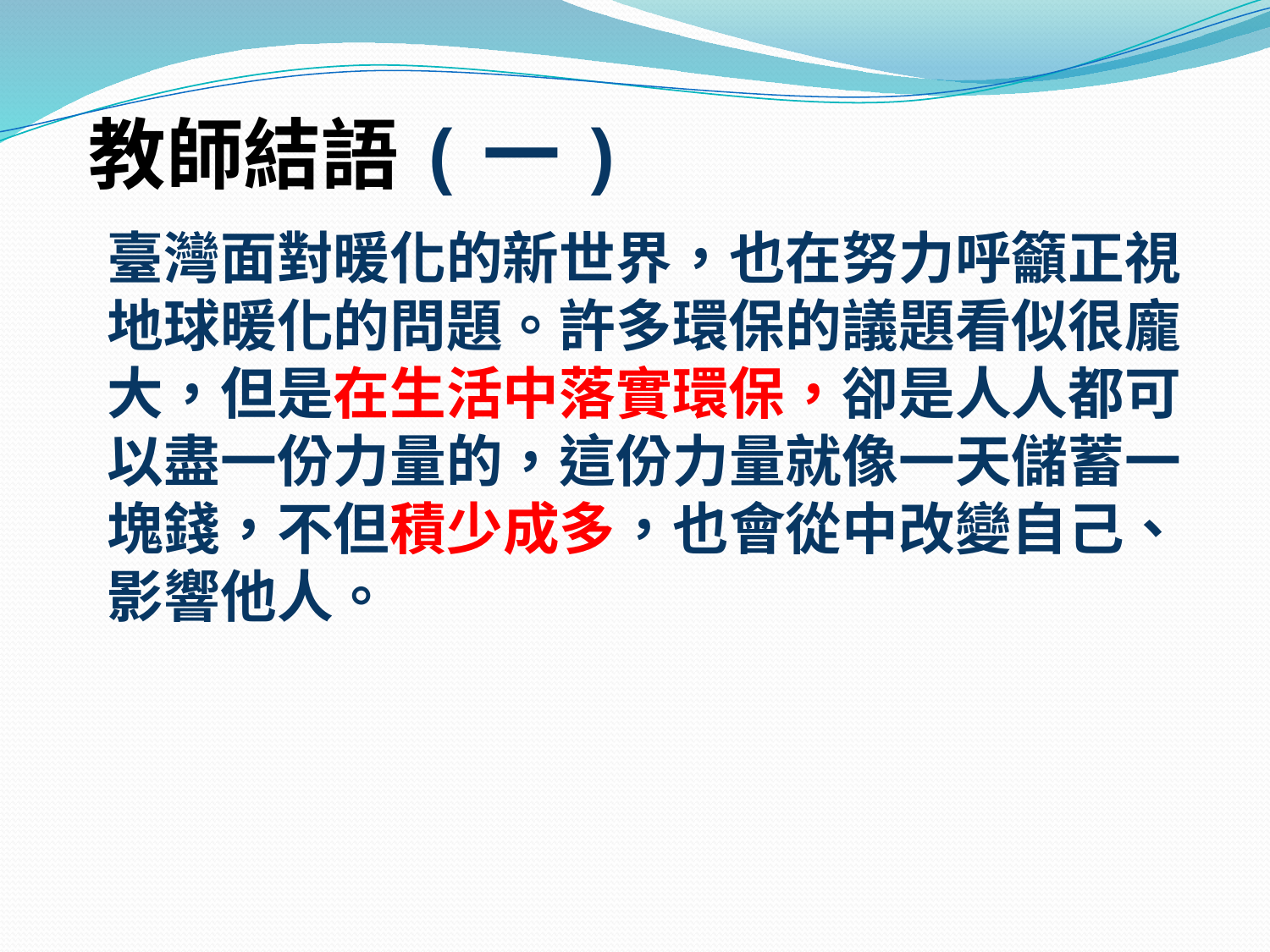

教師結語(一)

臺灣面對暖化的新世界，也在努力呼籲正視地球暖化的問題。許多環保的議題看似很龐大，但是在生活中落實環保，卻是人人都可以盡一份力量的，這份力量就像一天儲蓄一塊錢，不但積少成多，也會從中改變自己、影響他人。